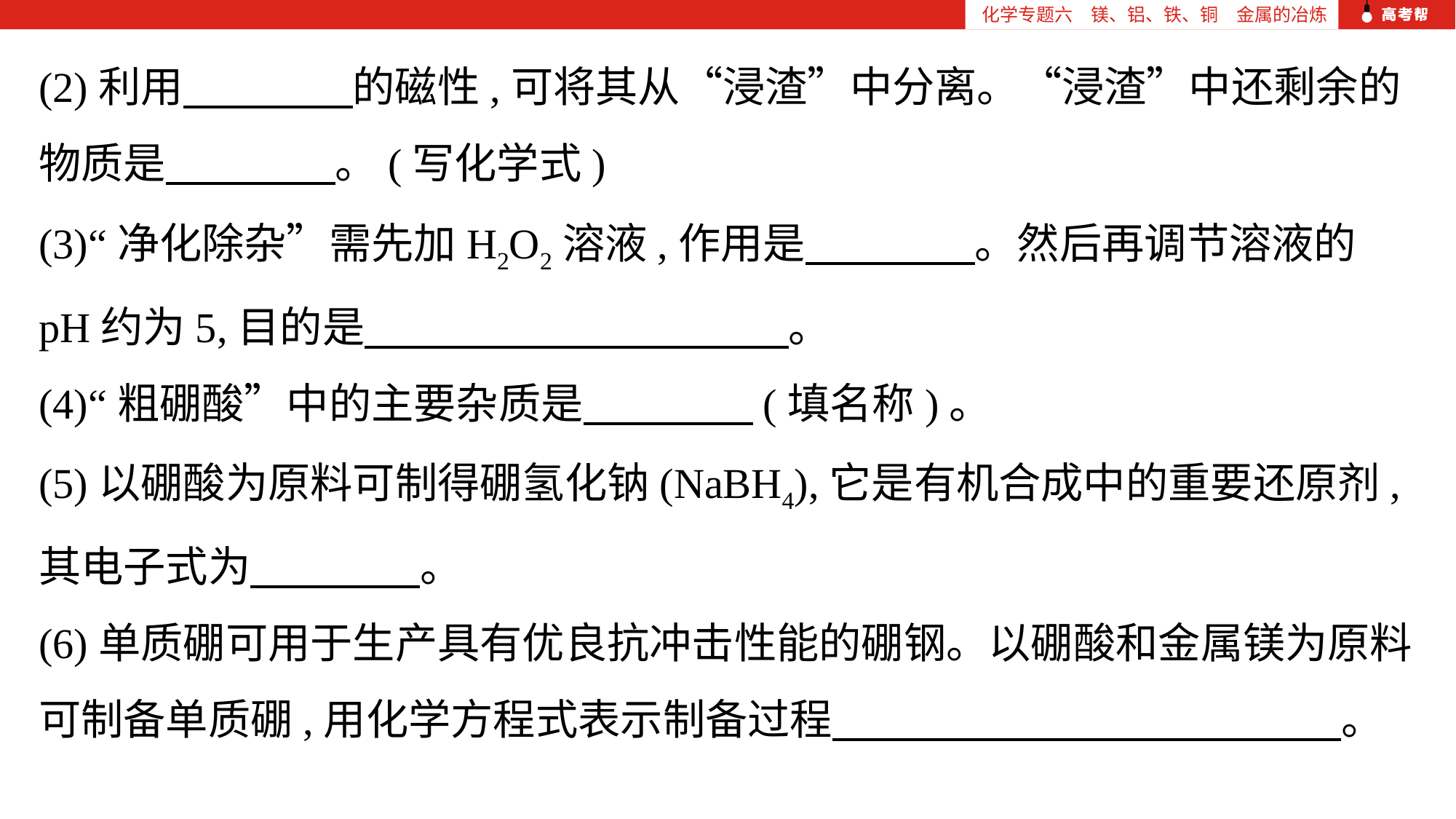

化学专题六　镁、铝、铁、铜　金属的冶炼

(2)利用　　　　的磁性,可将其从“浸渣”中分离。“浸渣”中还剩余的物质是　　　　。(写化学式)
(3)“净化除杂”需先加H2O2溶液,作用是　　　　。然后再调节溶液的pH约为5,目的是　　　　　　　　　　。
(4)“粗硼酸”中的主要杂质是　　　　(填名称)。
(5)以硼酸为原料可制得硼氢化钠(NaBH4),它是有机合成中的重要还原剂,其电子式为　　　　。
(6)单质硼可用于生产具有优良抗冲击性能的硼钢。以硼酸和金属镁为原料可制备单质硼,用化学方程式表示制备过程　　　　　　　　　　　　。